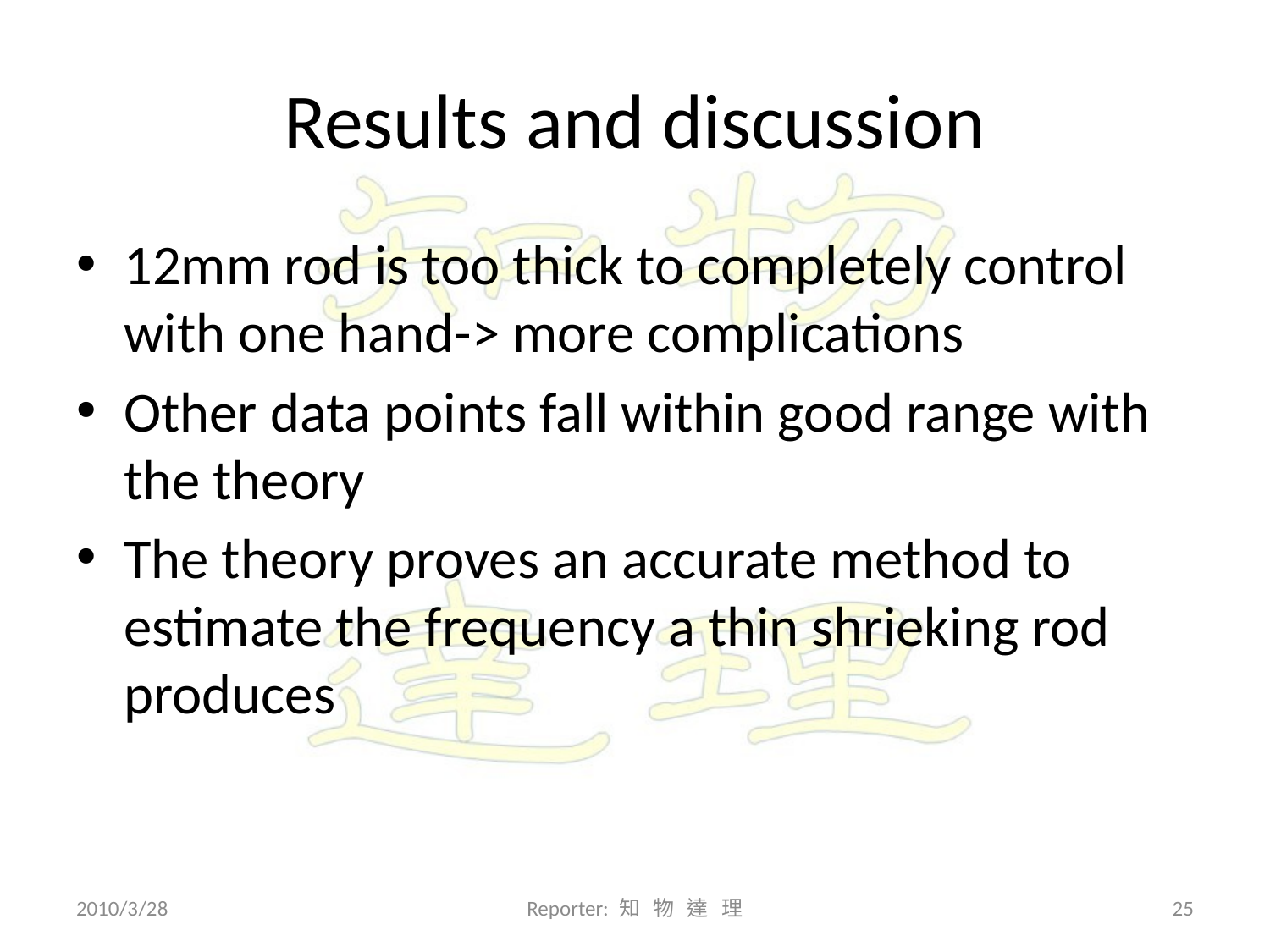

# Results and discussion
12mm rod is too thick to completely control with one hand-> more complications
Other data points fall within good range with the theory
The theory proves an accurate method to estimate the frequency a thin shrieking rod produces
2010/3/28
Reporter: 知  物  達  理
25